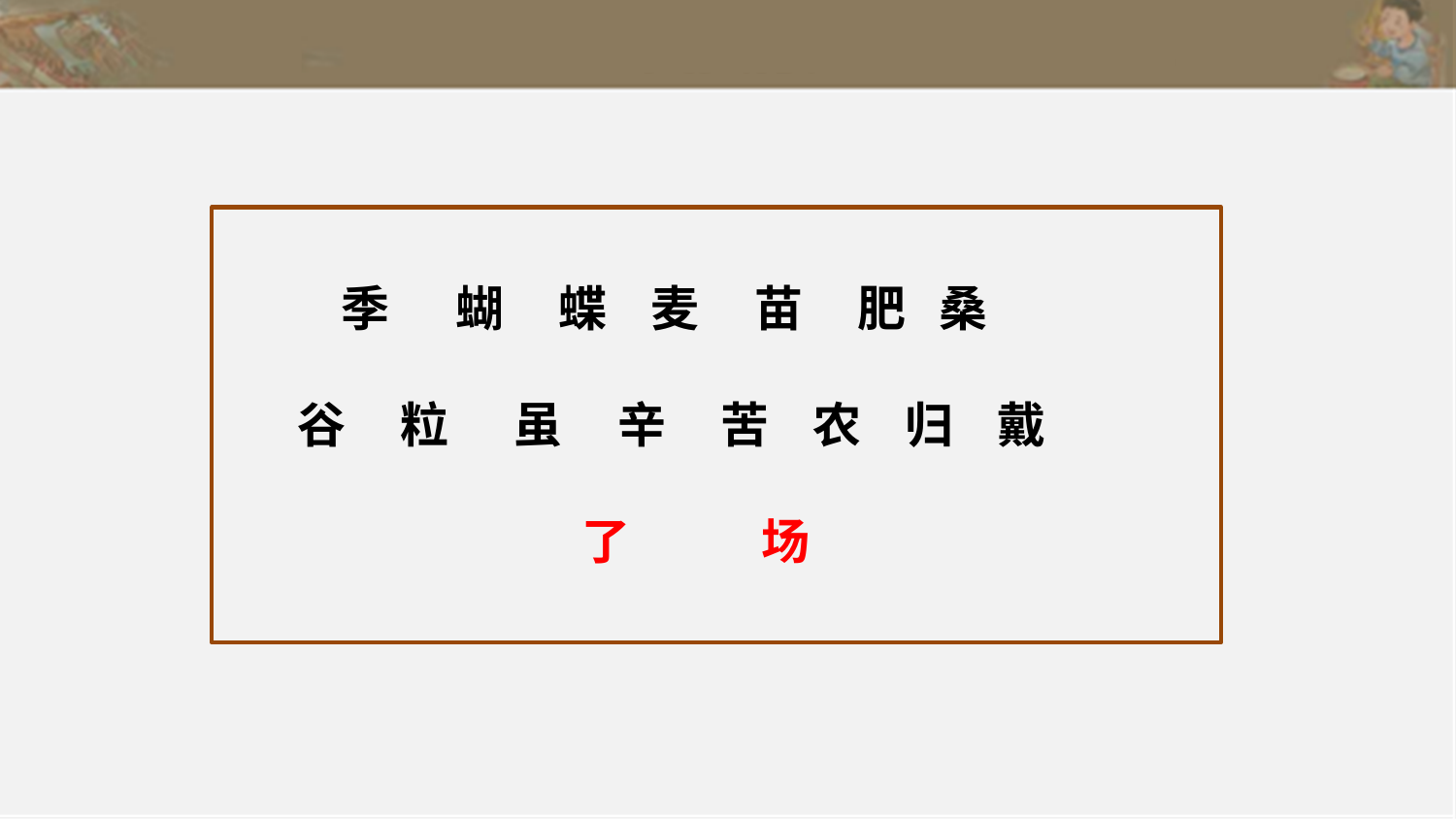

季      蝴     蝶    麦     苗     肥   桑

谷     粒      虽     辛     苦    农    归    戴

                         了            场